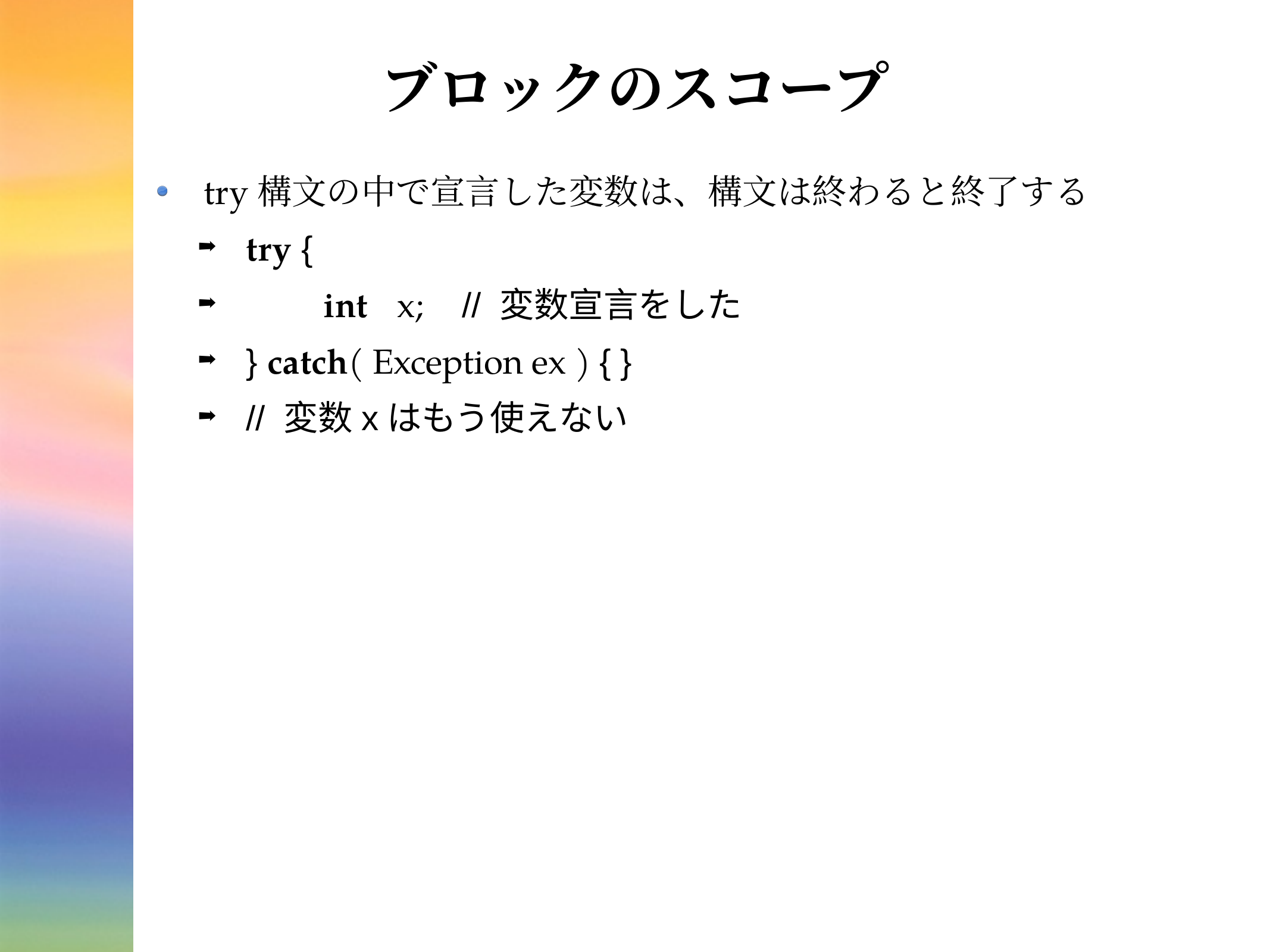

# ブロックのスコープ
try構文の中で宣言した変数は、構文は終わると終了する
try {
        int   x;    // 変数宣言をした
} catch( Exception ex ) { }
// 変数xはもう使えない